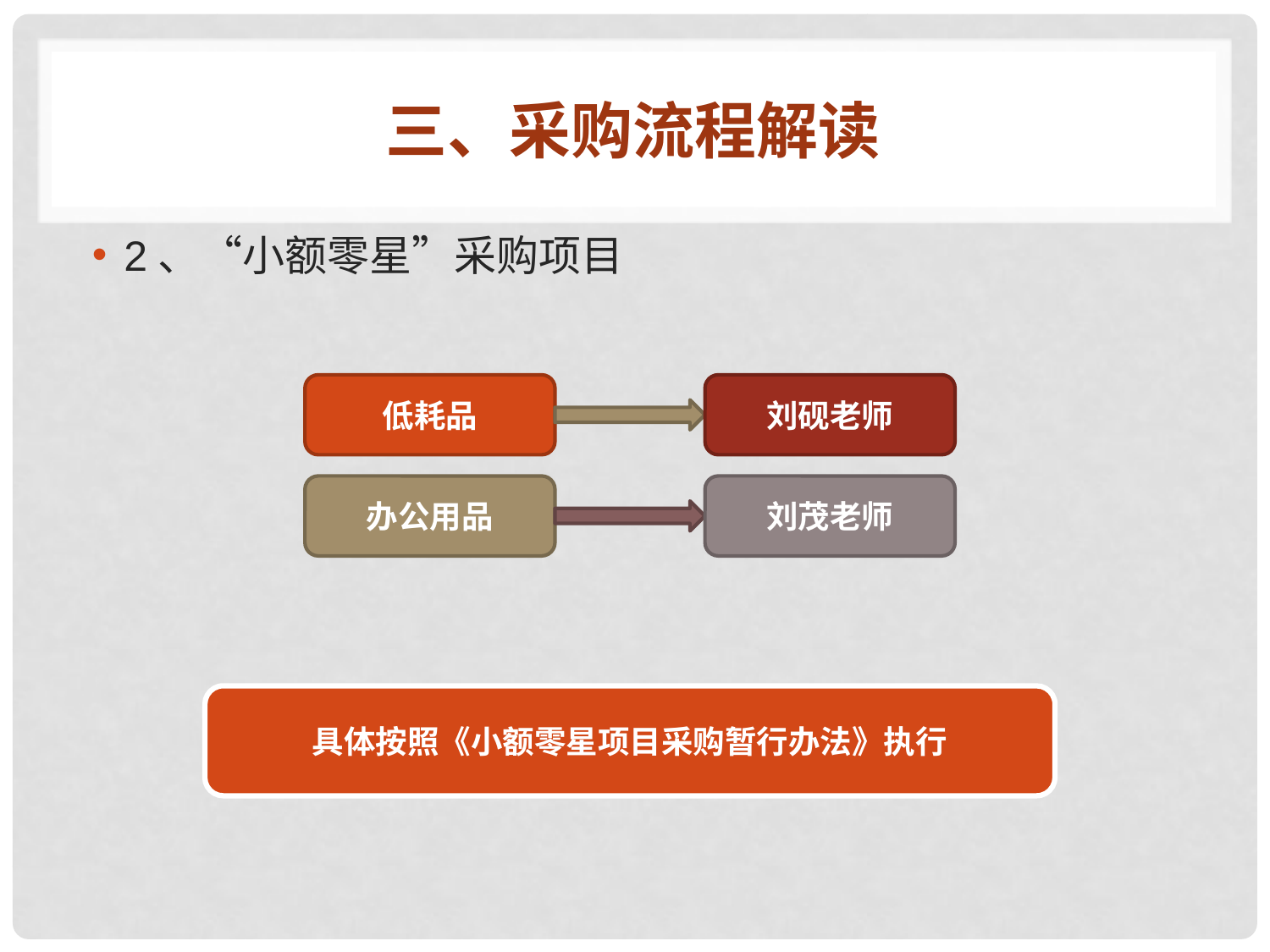

# 三、采购流程解读
2、“小额零星”采购项目
低耗品
刘砚老师

办公用品
刘茂老师

具体按照《小额零星项目采购暂行办法》执行